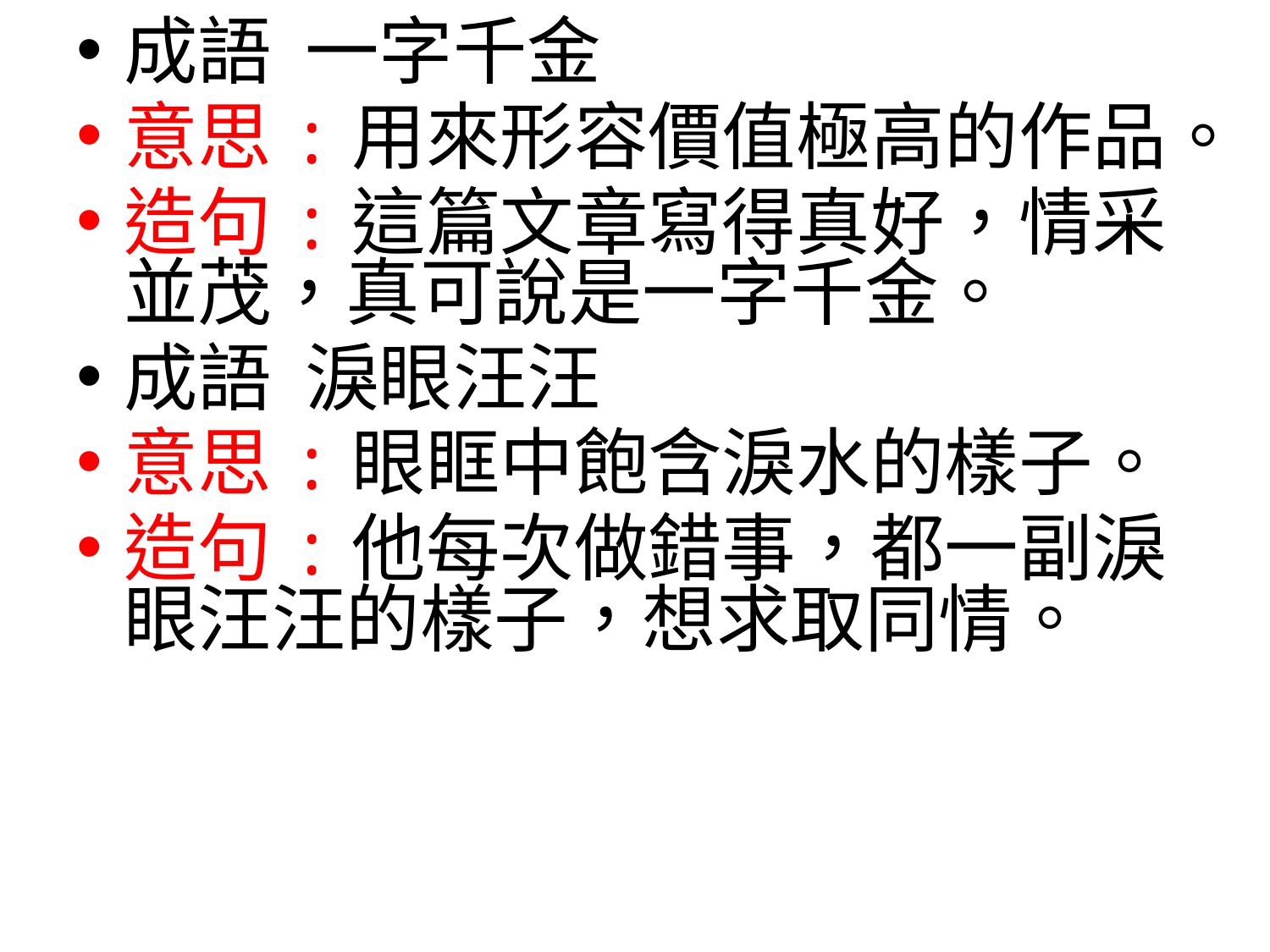

成語  一字千金
意思:用來形容價值極高的作品。
造句:這篇文章寫得真好，情采並茂，真可說是一字千金。
成語  淚眼汪汪
意思:眼眶中飽含淚水的樣子。
造句:他每次做錯事，都一副淚眼汪汪的樣子，想求取同情。